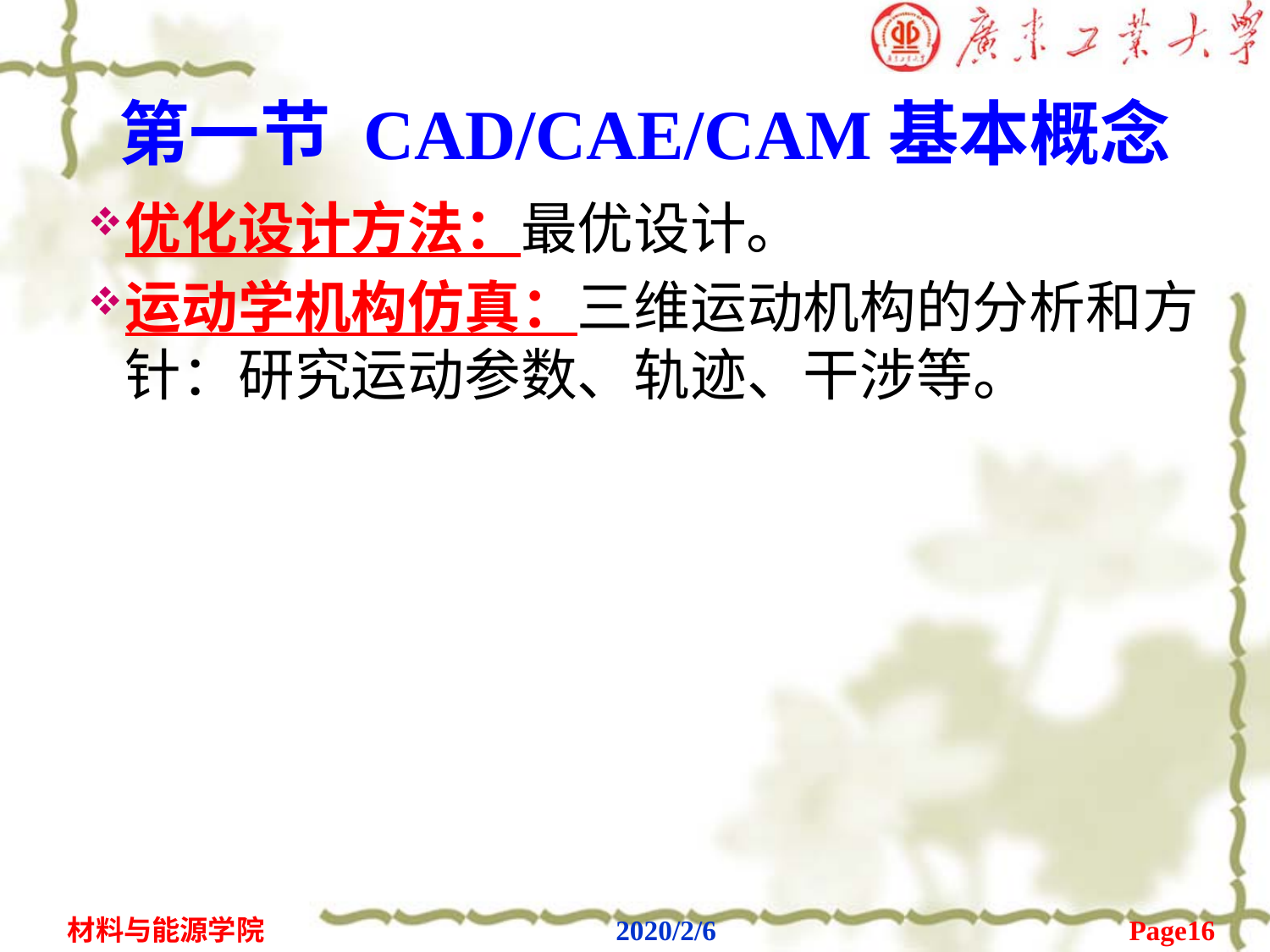

# 第一节 CAD/CAE/CAM基本概念
优化设计方法：最优设计。
运动学机构仿真：三维运动机构的分析和方针：研究运动参数、轨迹、干涉等。
Page16
材料与能源学院
2020/2/6